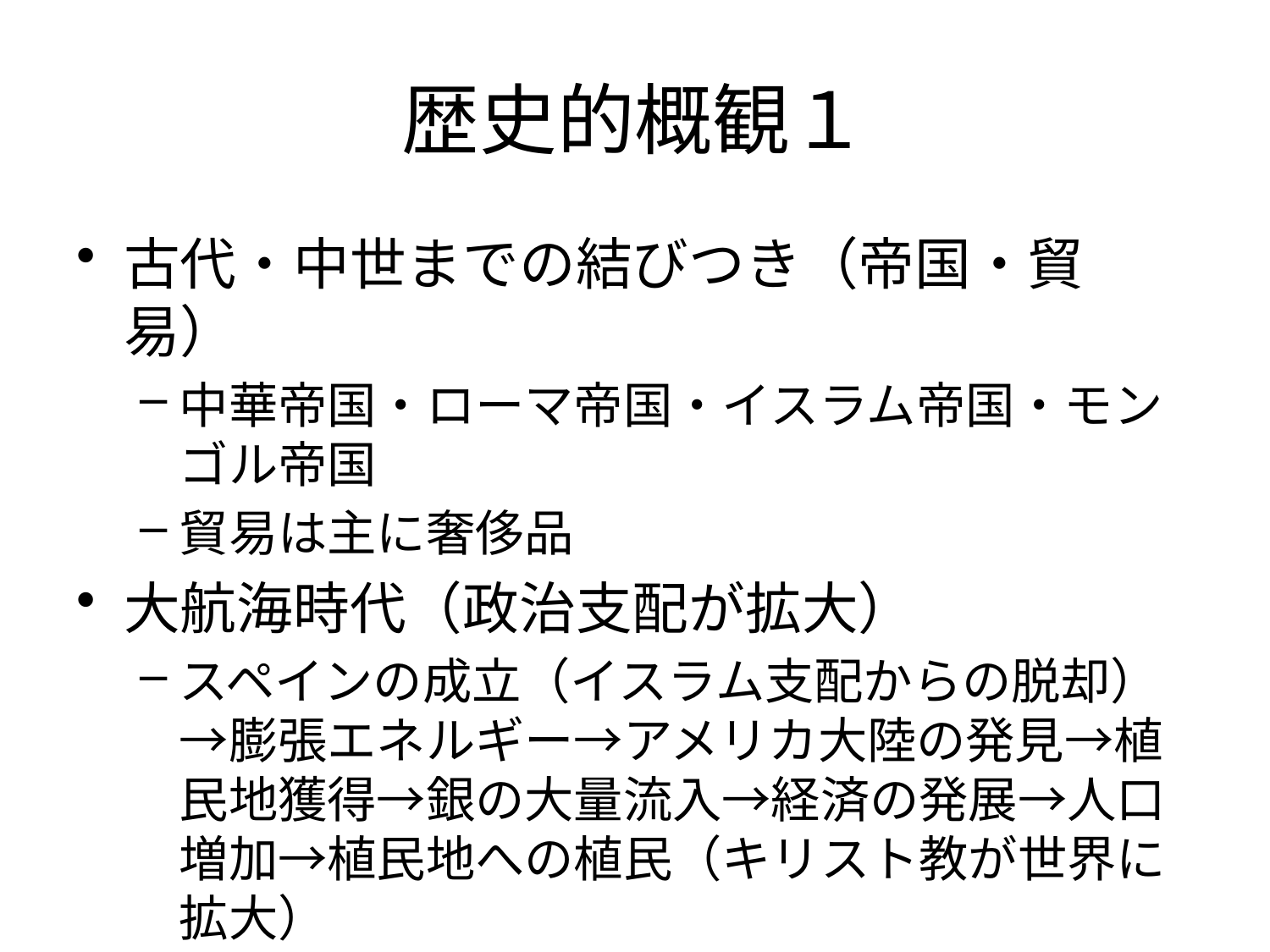

# 歴史的概観１
古代・中世までの結びつき（帝国・貿易）
中華帝国・ローマ帝国・イスラム帝国・モンゴル帝国
貿易は主に奢侈品
大航海時代（政治支配が拡大）
スペインの成立（イスラム支配からの脱却）→膨張エネルギー→アメリカ大陸の発見→植民地獲得→銀の大量流入→経済の発展→人口増加→植民地への植民（キリスト教が世界に拡大）
（ウォーレンシュタイン　世界システムの成立）